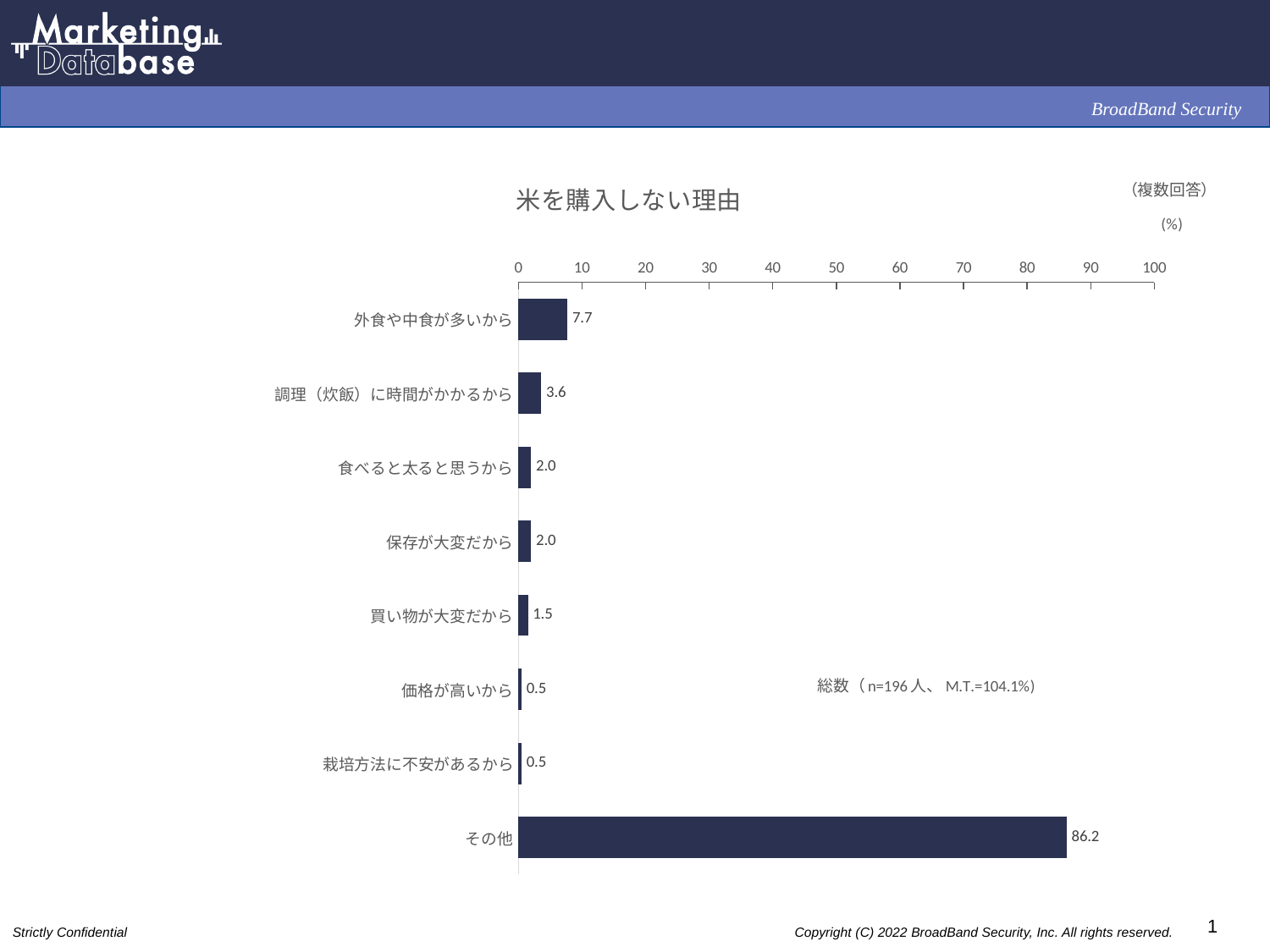

### Chart: 米を購入しない理由

| Category |  |
|---|---|
| 外食や中食が多いから | 7.7 |
| 調理（炊飯）に時間がかかるから | 3.6 |
| 食べると太ると思うから | 2.0 |
| 保存が大変だから | 2.0 |
| 買い物が大変だから | 1.5 |
| 価格が高いから | 0.5 |
| 栽培方法に不安があるから | 0.5 |
| その他 | 86.2 |